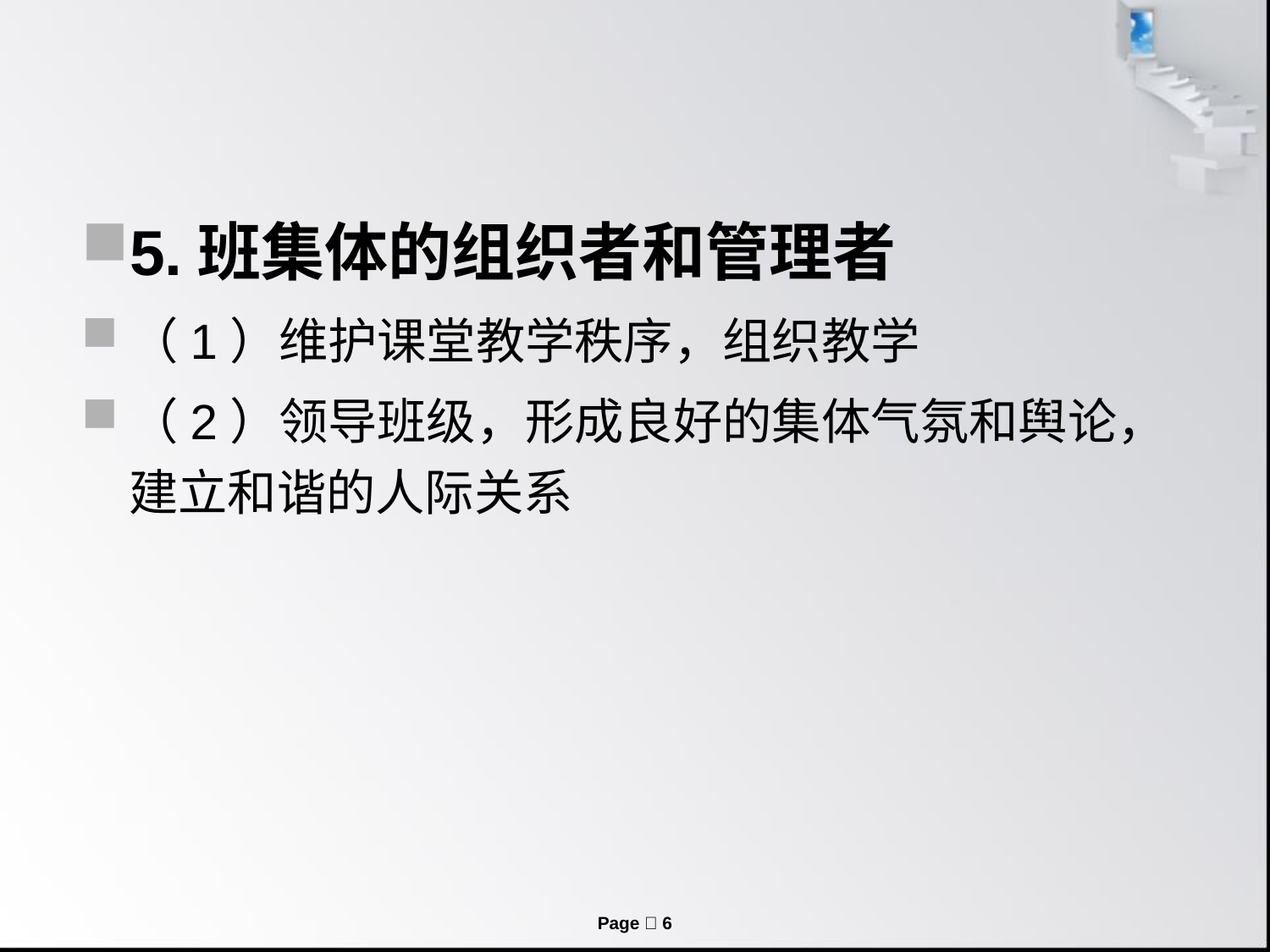

5.班集体的组织者和管理者
（1）维护课堂教学秩序，组织教学
（2）领导班级，形成良好的集体气氛和舆论，建立和谐的人际关系